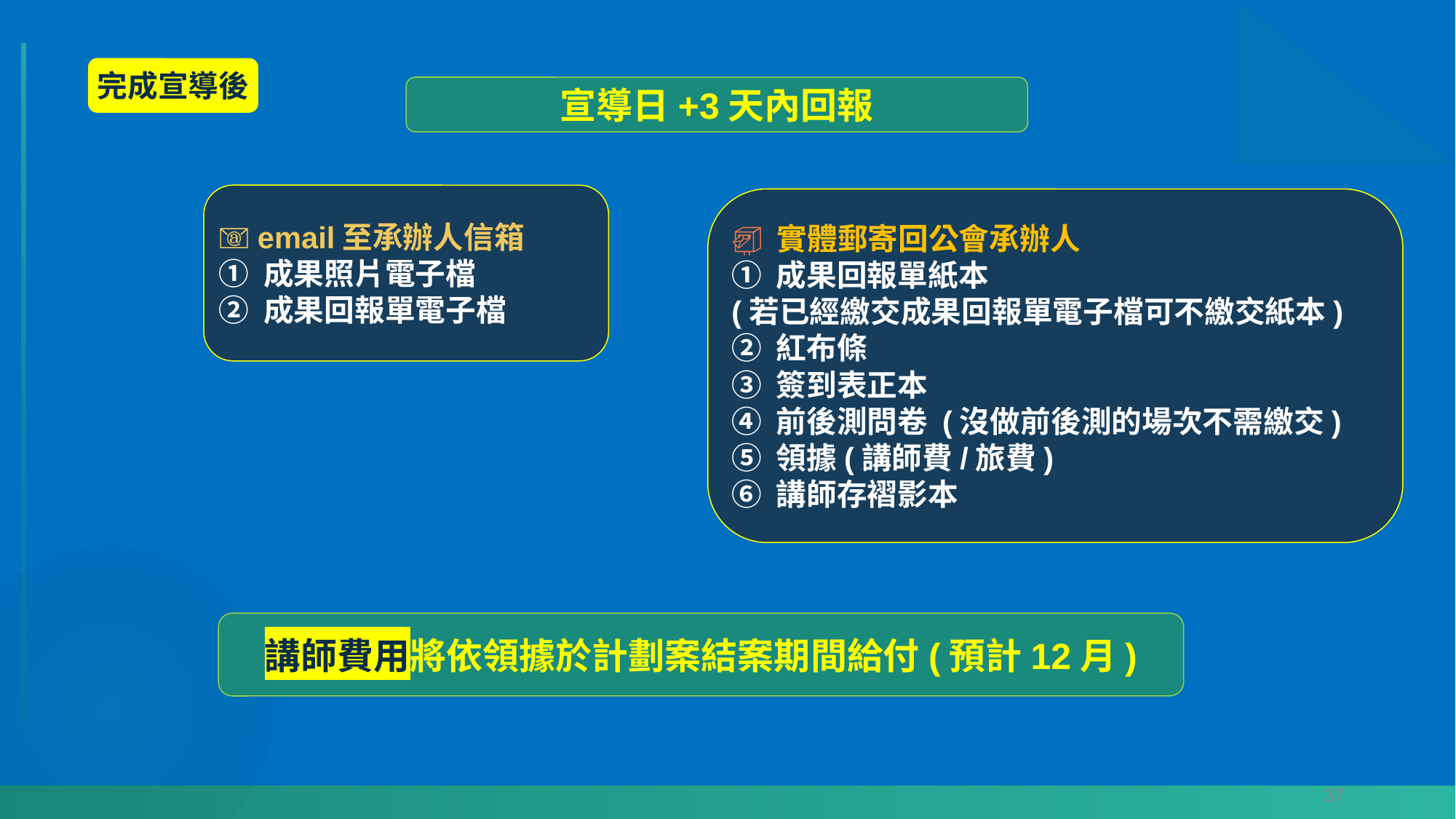

完成宣導後
宣導日+3天內回報
📧 email至承辦人信箱
① 成果照片電子檔
② 成果回報單電子檔
📮 實體郵寄回公會承辦人
① 成果回報單紙本
(若已經繳交成果回報單電子檔可不繳交紙本)
② 紅布條
③ 簽到表正本
④ 前後測問卷 (沒做前後測的場次不需繳交)
⑤ 領據(講師費/旅費)
⑥ 講師存褶影本
講師費用將依領據於計劃案結案期間給付(預計12月)
37